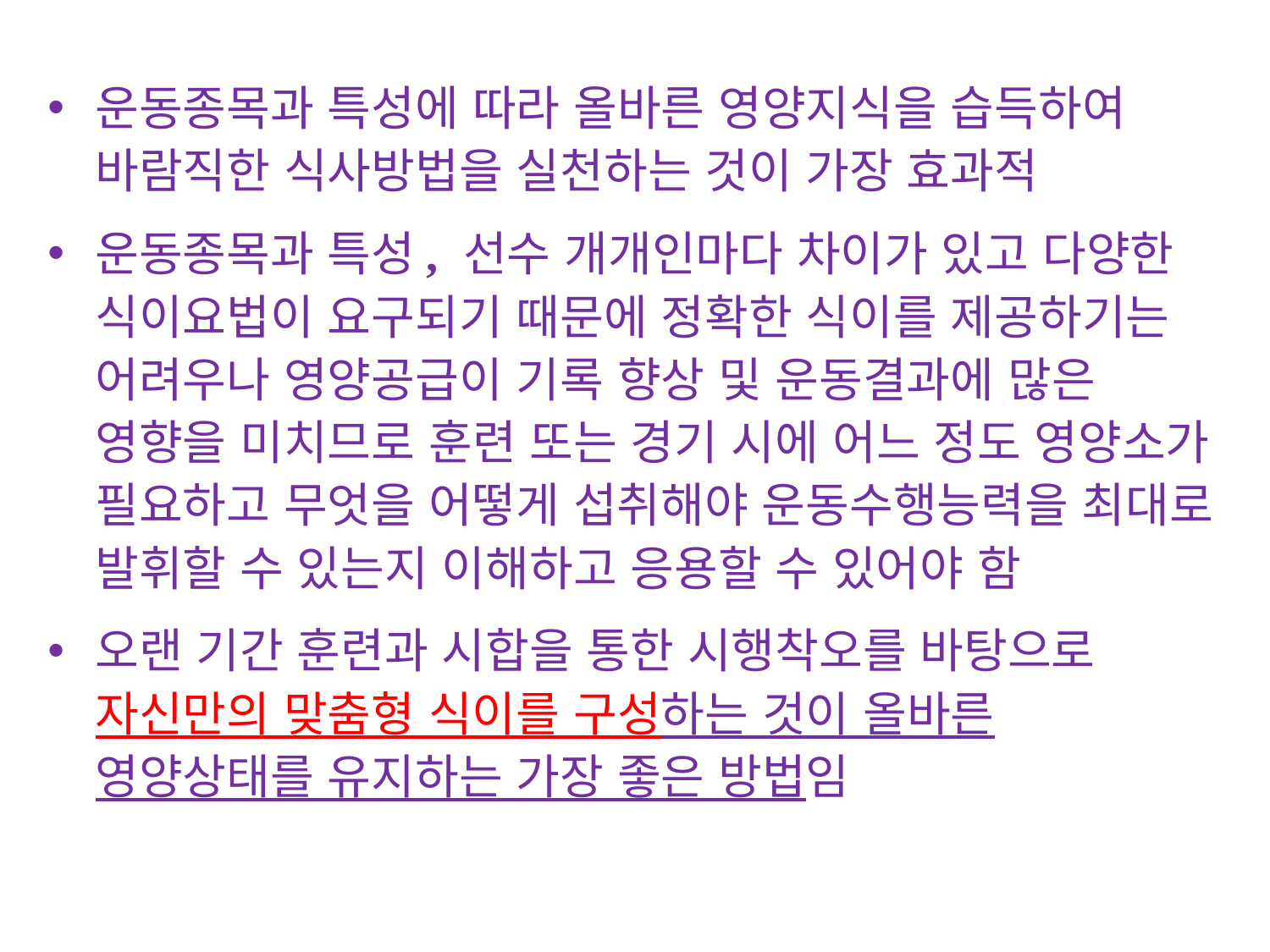

운동종목과 특성에 따라 올바른 영양지식을 습득하여 바람직한 식사방법을 실천하는 것이 가장 효과적
운동종목과 특성, 선수 개개인마다 차이가 있고 다양한 식이요법이 요구되기 때문에 정확한 식이를 제공하기는 어려우나 영양공급이 기록 향상 및 운동결과에 많은 영향을 미치므로 훈련 또는 경기 시에 어느 정도 영양소가 필요하고 무엇을 어떻게 섭취해야 운동수행능력을 최대로 발휘할 수 있는지 이해하고 응용할 수 있어야 함
오랜 기간 훈련과 시합을 통한 시행착오를 바탕으로 자신만의 맞춤형 식이를 구성하는 것이 올바른 영양상태를 유지하는 가장 좋은 방법임